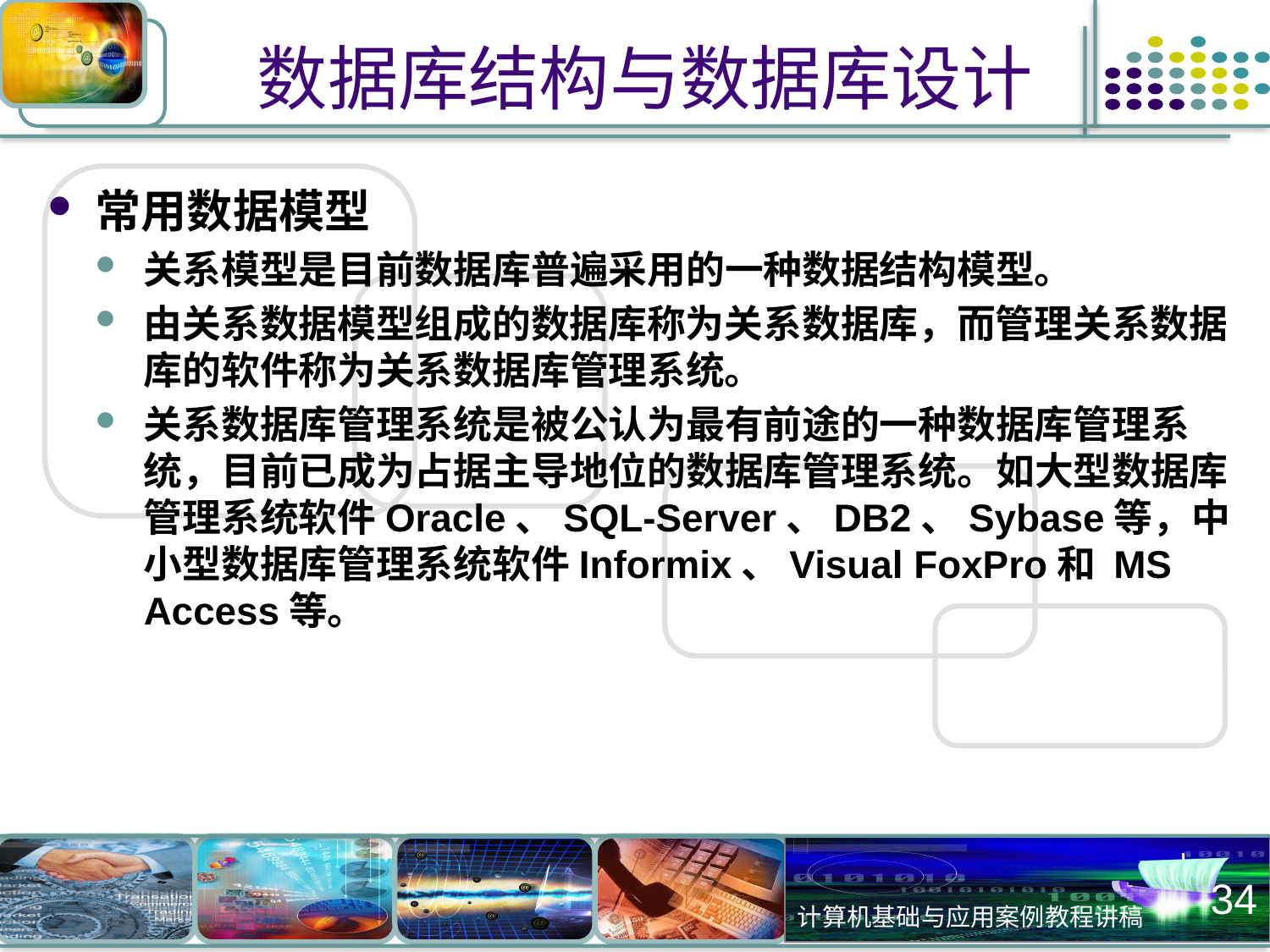

# 数据库结构与数据库设计
常用数据模型
关系模型是目前数据库普遍采用的一种数据结构模型。
由关系数据模型组成的数据库称为关系数据库，而管理关系数据库的软件称为关系数据库管理系统。
关系数据库管理系统是被公认为最有前途的一种数据库管理系统，目前已成为占据主导地位的数据库管理系统。如大型数据库管理系统软件Oracle、SQL-Server、DB2、Sybase等，中小型数据库管理系统软件Informix、Visual FoxPro和 MS Access等。
34